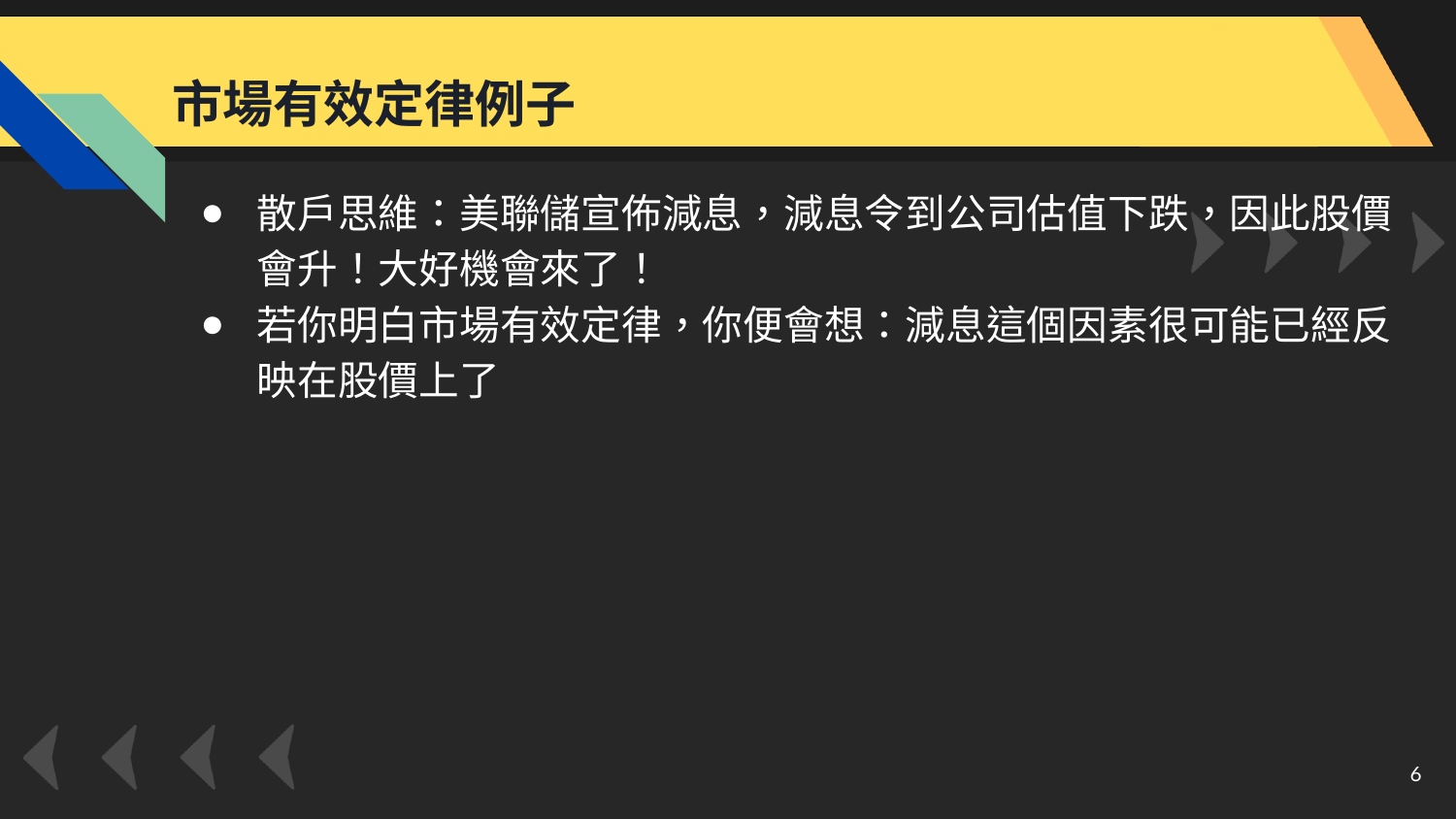

市場有效定律例子

散戶思維：美聯儲宣佈減息，減息令到公司估值下跌，因此股價會升！大好機會來了！
若你明白市場有效定律，你便會想：減息這個因素很可能已經反映在股價上了

6